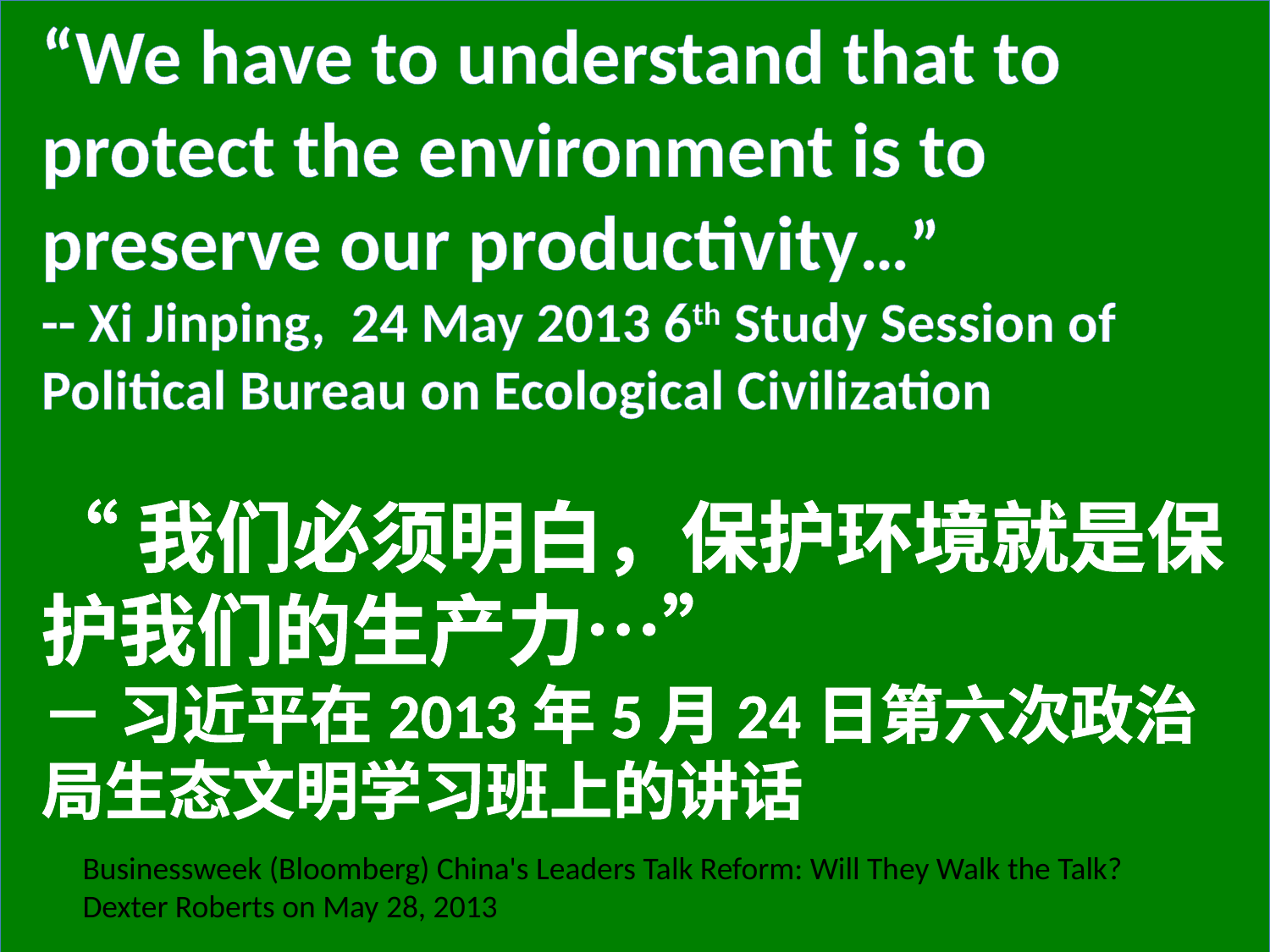

“We have to understand that to protect the environment is to preserve our productivity…”
-- Xi Jinping,  24 May 2013 6th Study Session of Political Bureau on Ecological Civilization

“我们必须明白，保护环境就是保护我们的生产力…”
－ 习近平在2013年5月24日第六次政治局生态文明学习班上的讲话
Businessweek (Bloomberg) China's Leaders Talk Reform: Will They Walk the Talk?
Dexter Roberts on May 28, 2013